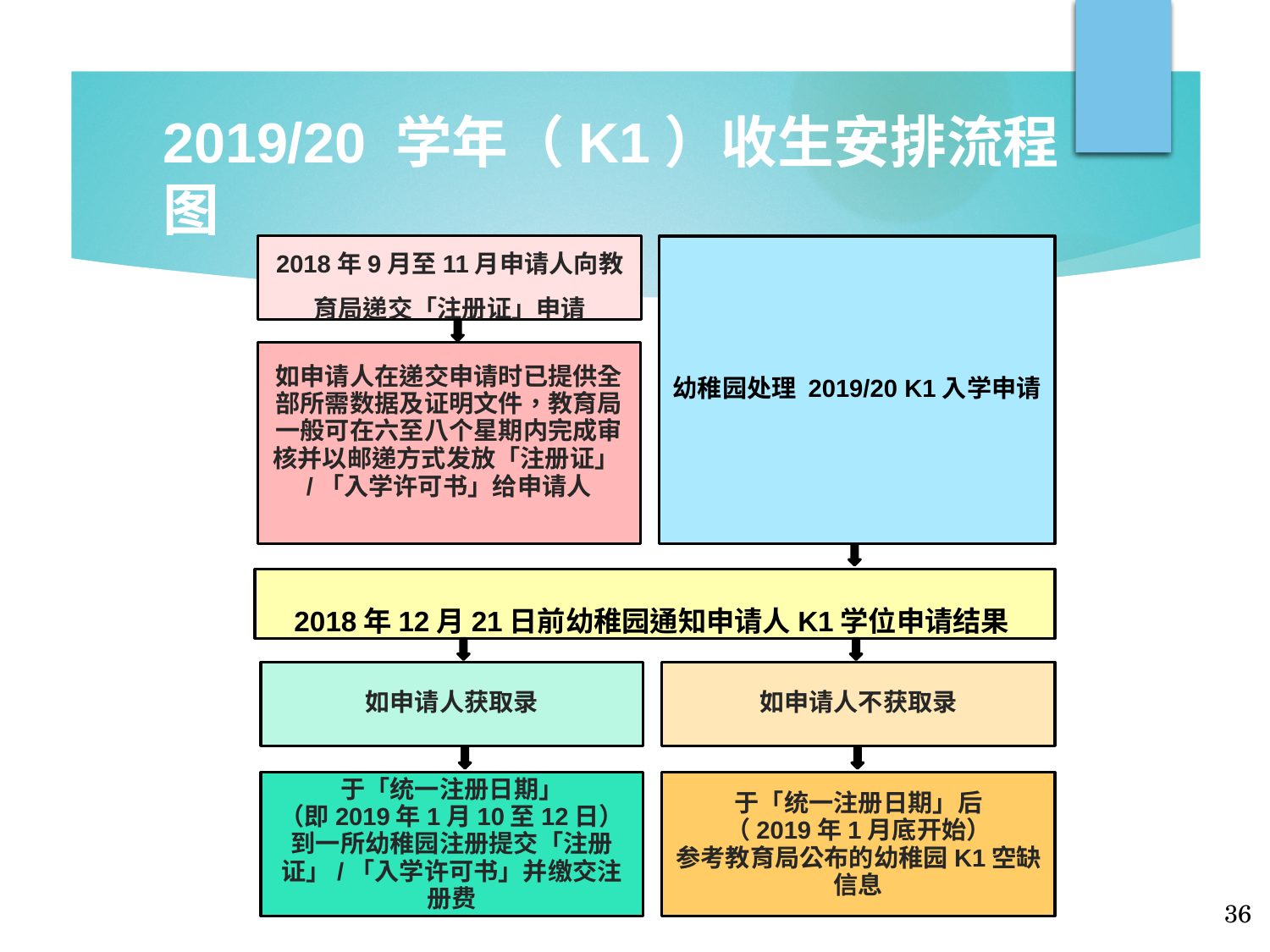

2019/20 学年（K1）收生安排流程图
2018年9月至11月申请人向教育局递交「注册证」申请
幼稚园处理 2019/20 K1入学申请

如申请人在递交申请时已提供全部所需数据及证明文件，教育局一般可在六至八个星期内完成审核并以邮递方式发放「注册证」/「入学许可书」给申请人

2018年12月21日前幼稚园通知申请人K1学位申请结果

如申请人获取录
如申请人不获取录

于「统一注册日期」
（即2019年1月10至12日）到一所幼稚园注册提交「注册证」/「入学许可书」并缴交注册费
于「统一注册日期」后
（2019年1月底开始）
参考教育局公布的幼稚园K1空缺信息
36